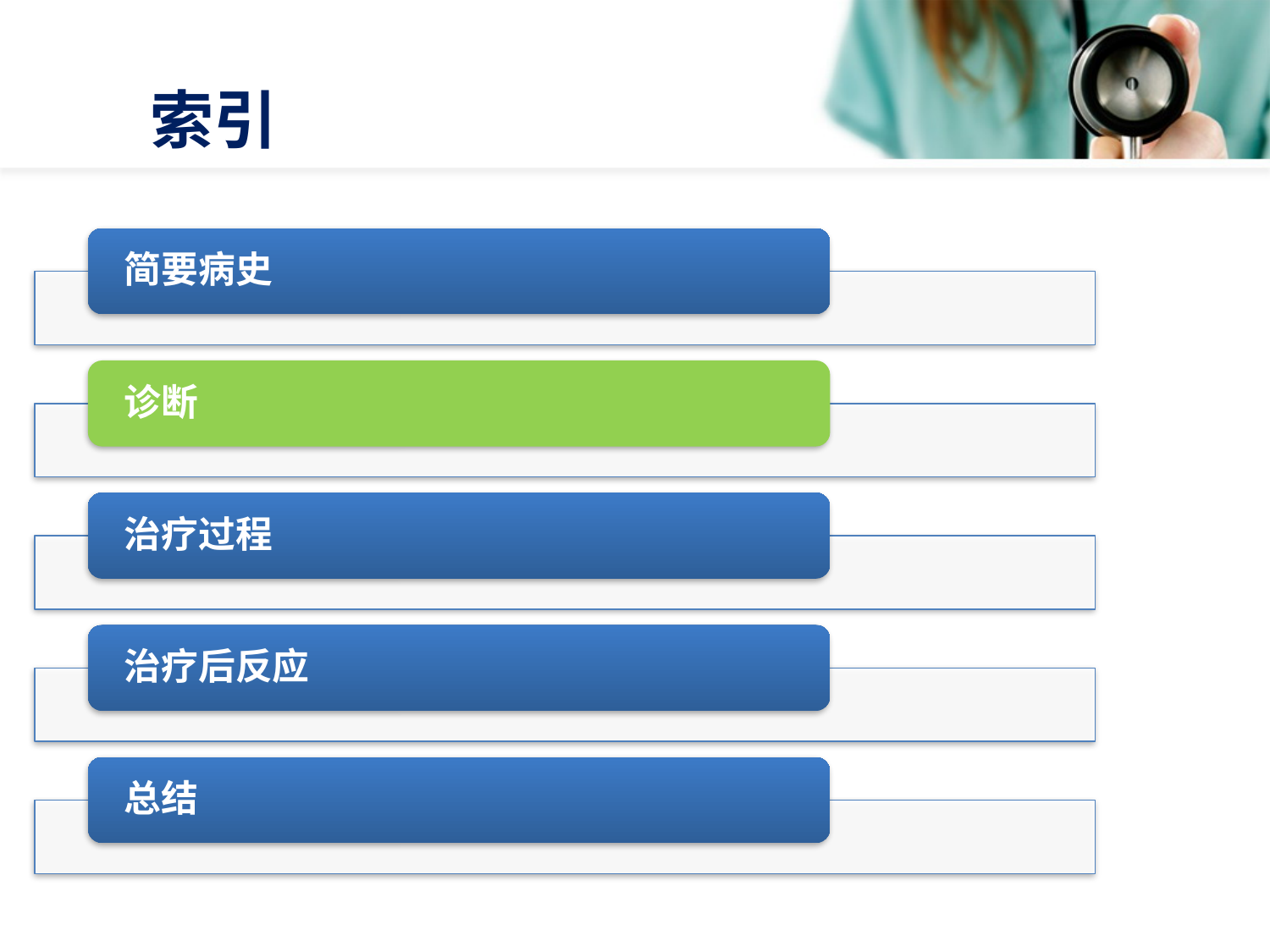

# 索引

简要病史
诊断
治疗过程
治疗后反应
总结